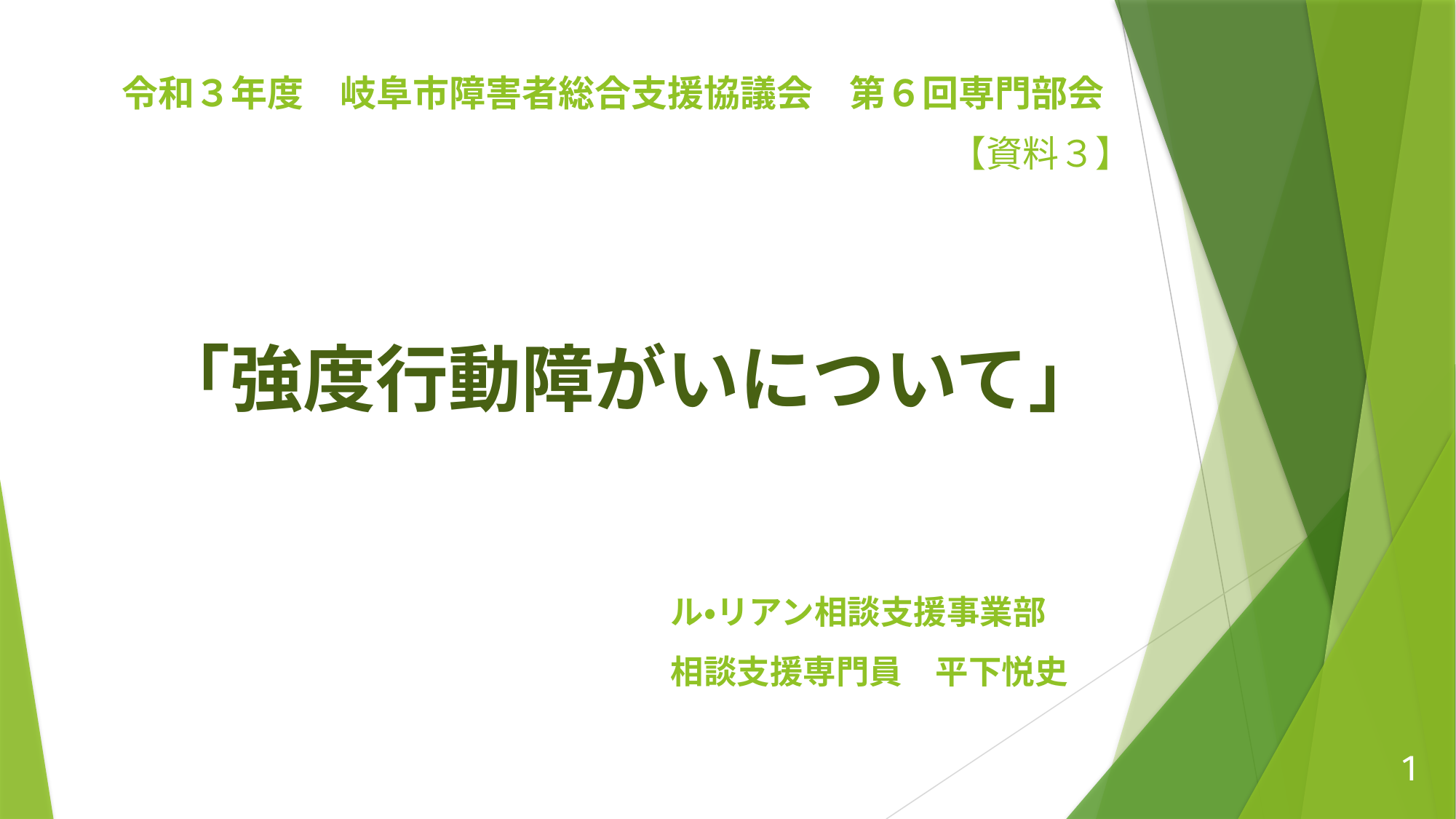

# 令和３年度　岐阜市障害者総合支援協議会　第６回専門部会
【資料３】
「強度行動障がいについて」
ル・リアン相談支援事業部
相談支援専門員　平下悦史
1